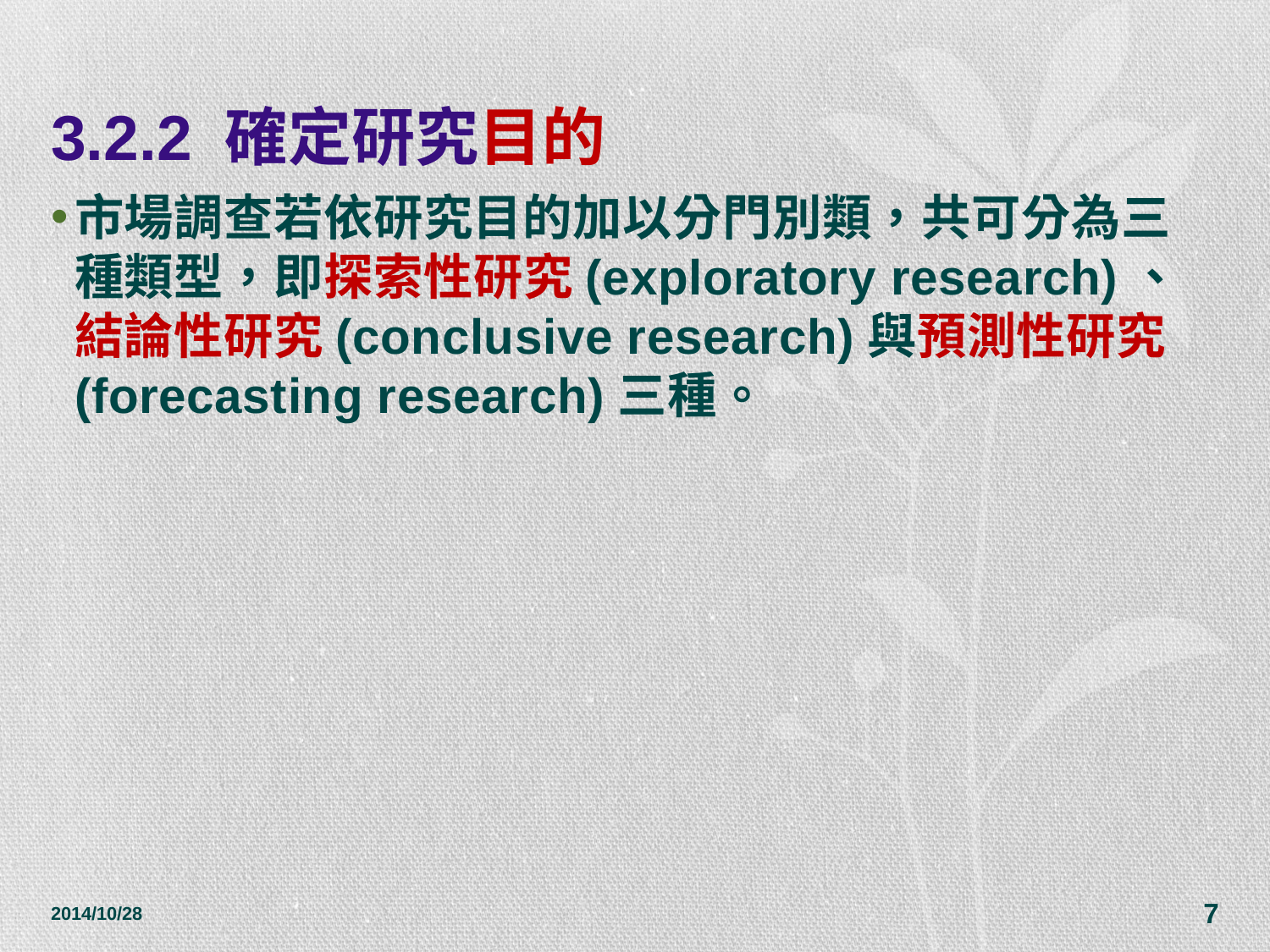

# 3.2.2 確定研究目的
市場調查若依研究目的加以分門別類，共可分為三種類型，即探索性研究(exploratory research)、結論性研究(conclusive research)與預測性研究(forecasting research)三種。
2014/10/28
7